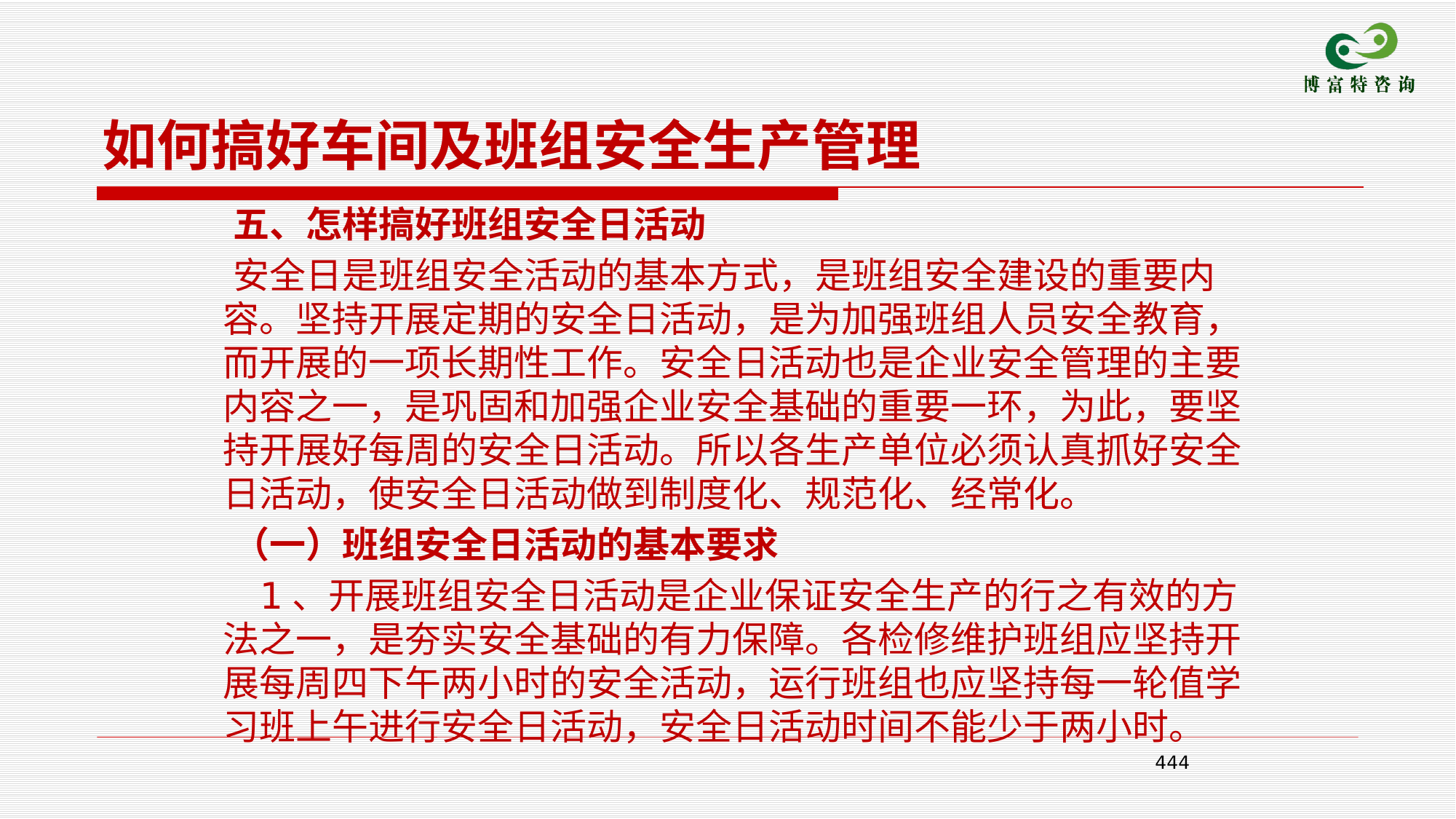

如何搞好车间及班组安全生产管理
       五、怎样搞好班组安全日活动
       安全日是班组安全活动的基本方式，是班组安全建设的重要内容。坚持开展定期的安全日活动，是为加强班组人员安全教育，而开展的一项长期性工作。安全日活动也是企业安全管理的主要内容之一，是巩固和加强企业安全基础的重要一环，为此，要坚持开展好每周的安全日活动。所以各生产单位必须认真抓好安全日活动，使安全日活动做到制度化、规范化、经常化。
       （一）班组安全日活动的基本要求
        1、开展班组安全日活动是企业保证安全生产的行之有效的方法之一，是夯实安全基础的有力保障。各检修维护班组应坚持开展每周四下午两小时的安全活动，运行班组也应坚持每一轮值学习班上午进行安全日活动，安全日活动时间不能少于两小时。

444